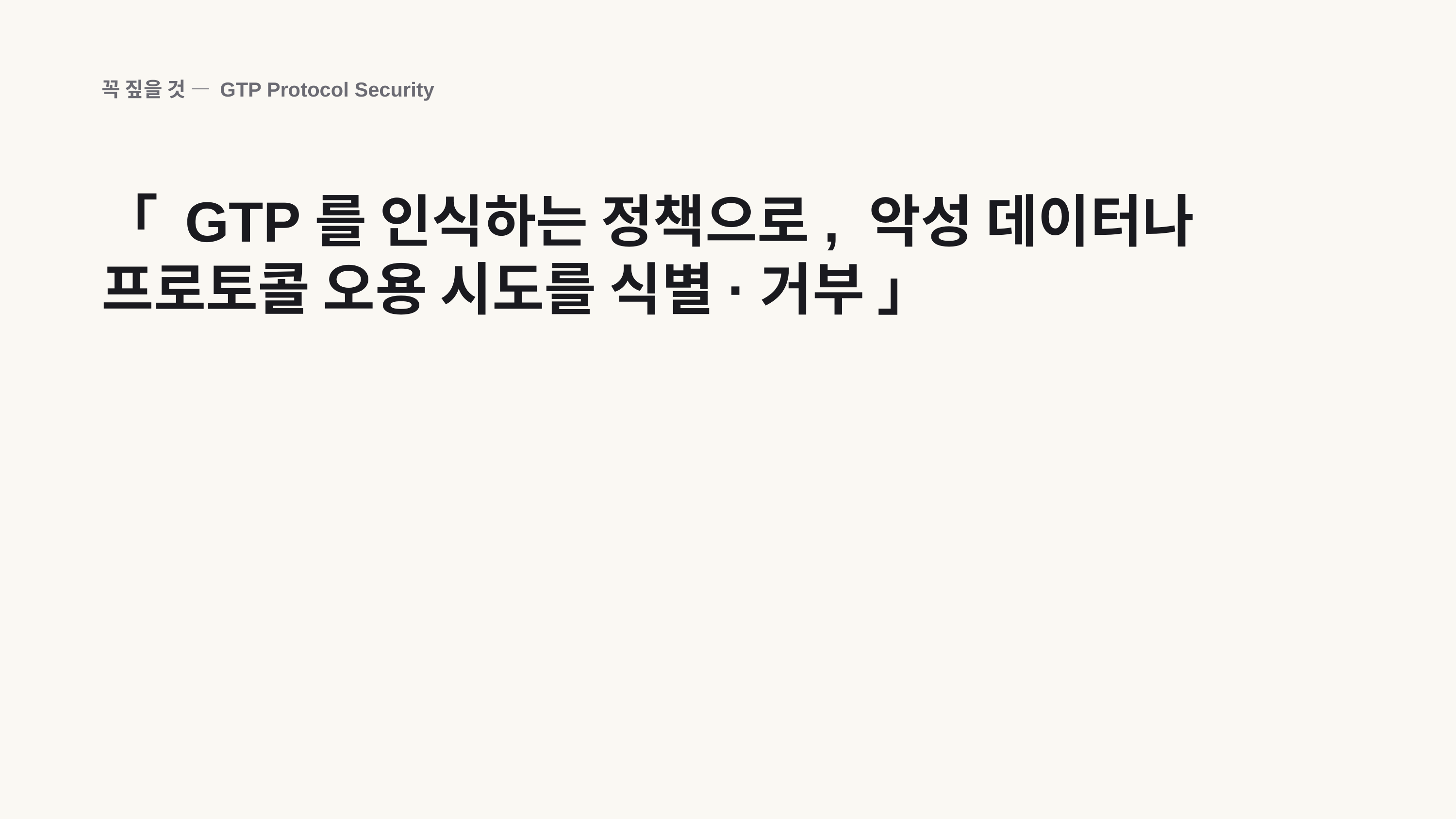

꼭 짚을 것 — GTP Protocol Security
「 GTP를 인식하는 정책으로, 악성 데이터나 프로토콜 오용 시도를 식별·거부 」